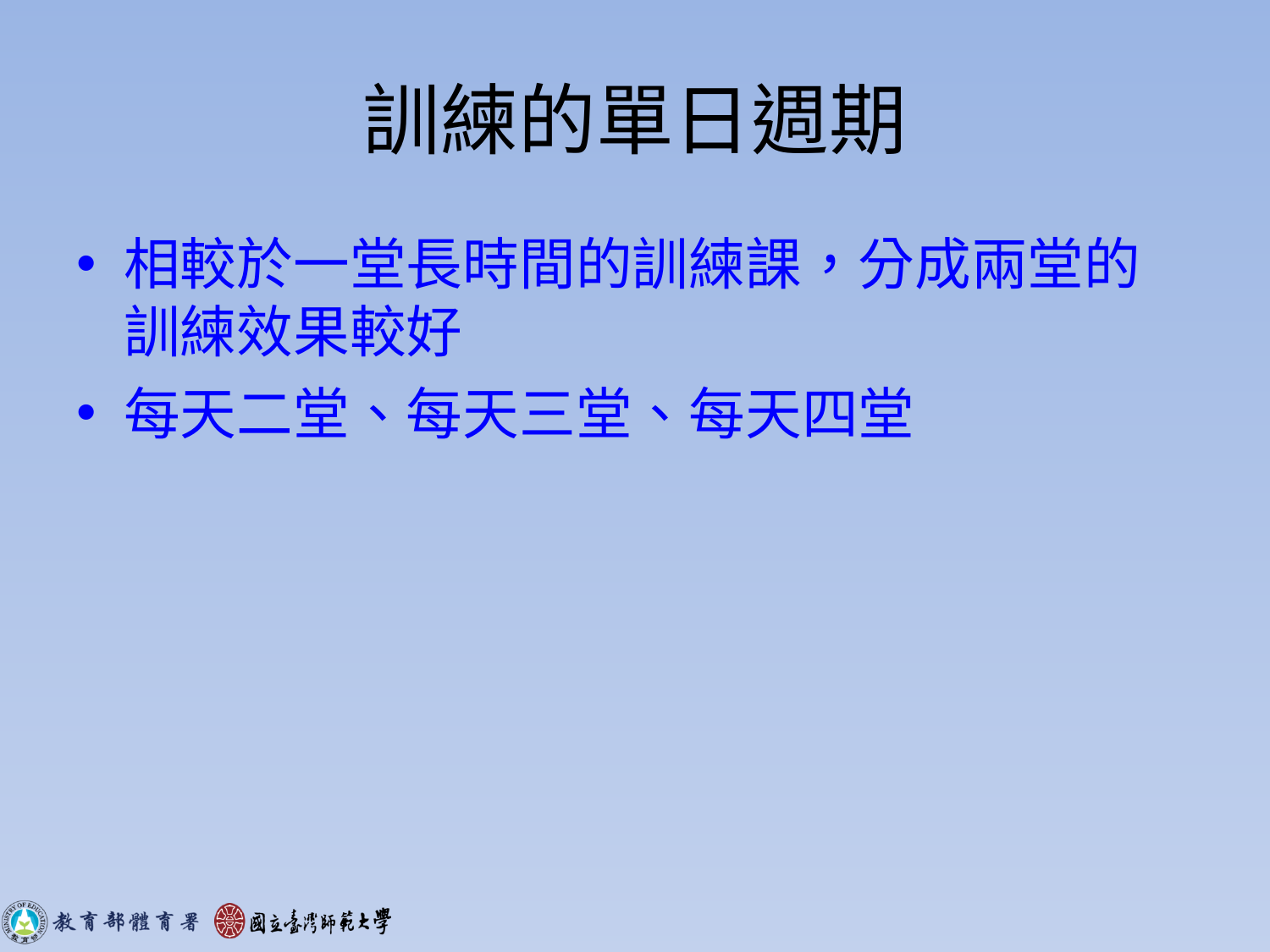

# 訓練的單日週期
相較於一堂長時間的訓練課，分成兩堂的訓練效果較好
每天二堂、每天三堂、每天四堂